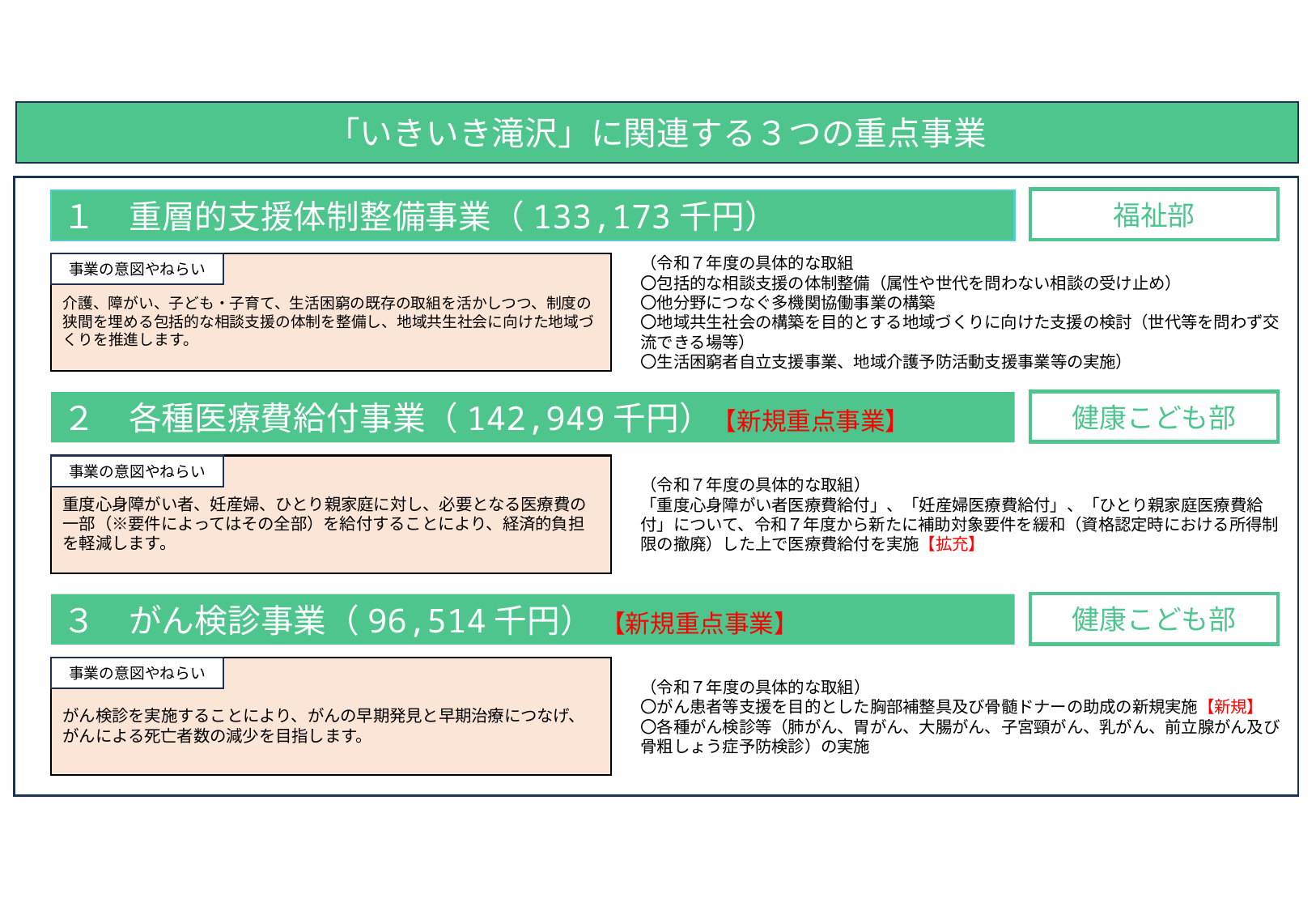

「いきいき滝沢」に関連する３つの重点事業

福祉部
１　重層的支援体制整備事業（133,173千円）
事業の意図やねらい

介護、障がい、子ども・子育て、生活困窮の既存の取組を活かしつつ、制度の狭間を埋める包括的な相談支援の体制を整備し、地域共生社会に向けた地域づくりを推進します。
（令和７年度の具体的な取組
〇包括的な相談支援の体制整備（属性や世代を問わない相談の受け止め）
〇他分野につなぐ多機関協働事業の構築
〇地域共生社会の構築を目的とする地域づくりに向けた支援の検討（世代等を問わず交流できる場等）
〇生活困窮者自立支援事業、地域介護予防活動支援事業等の実施）
健康こども部
２　各種医療費給付事業（142,949千円）【新規重点事業】
事業の意図やねらい

重度心身障がい者、妊産婦、ひとり親家庭に対し、必要となる医療費の一部（※要件によってはその全部）を給付することにより、経済的負担を軽減します。
（令和７年度の具体的な取組）
「重度心身障がい者医療費給付」、「妊産婦医療費給付」、「ひとり親家庭医療費給付」について、令和７年度から新たに補助対象要件を緩和（資格認定時における所得制限の撤廃）した上で医療費給付を実施【拡充】
健康こども部
３　がん検診事業（96,514千円） 【新規重点事業】
事業の意図やねらい

がん検診を実施することにより、がんの早期発見と早期治療につなげ、がんによる死亡者数の減少を目指します。
（令和７年度の具体的な取組）
〇がん患者等支援を目的とした胸部補整具及び骨髄ドナーの助成の新規実施【新規】
〇各種がん検診等（肺がん、胃がん、大腸がん、子宮頸がん、乳がん、前立腺がん及び骨粗しょう症予防検診）の実施